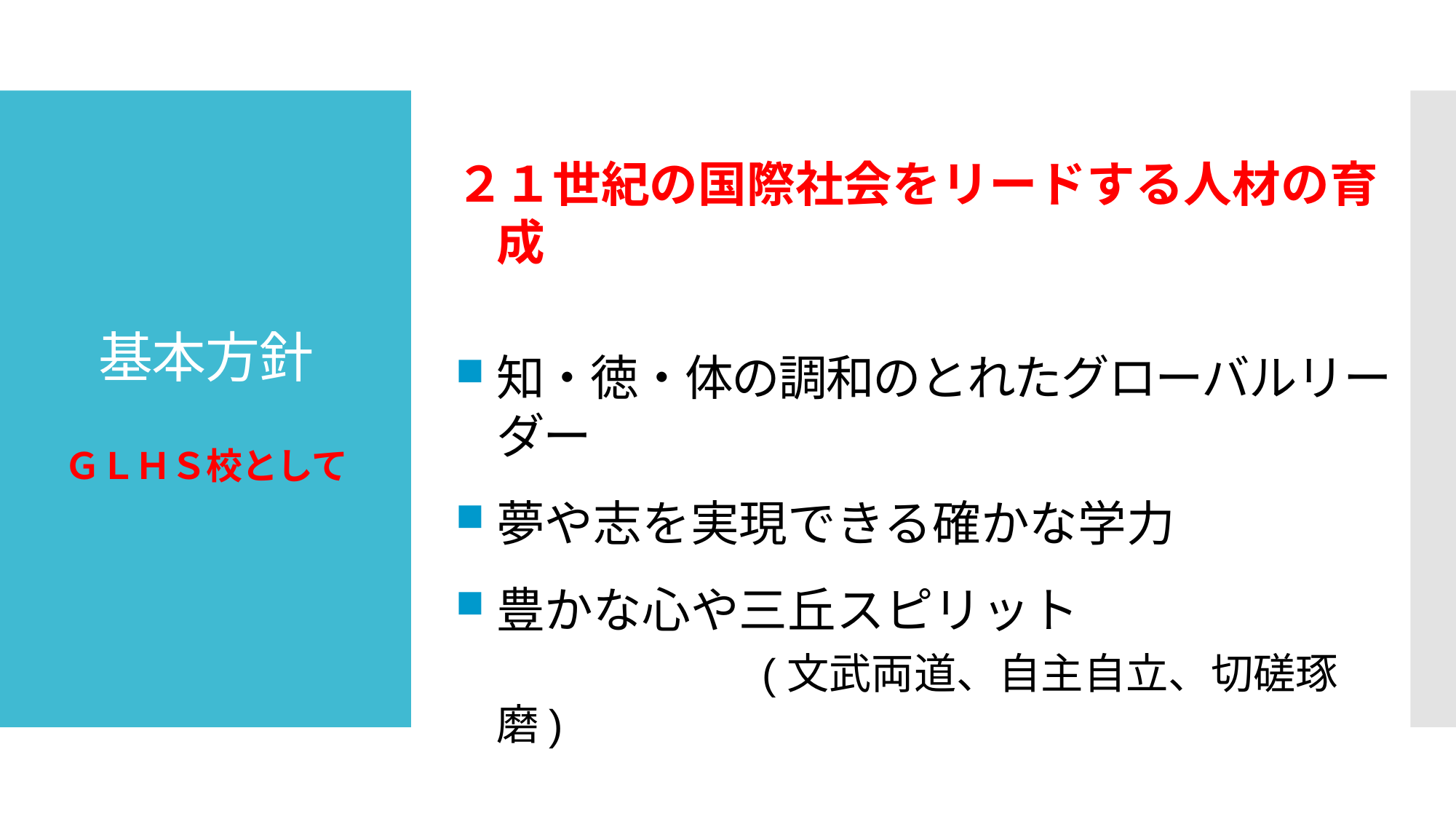

# 基本方針 ＧＬＨＳ校として
２１世紀の国際社会をリードする人材の育成

知・徳・体の調和のとれたグローバルリーダー

夢や志を実現できる確かな学力

豊かな心や三丘スピリット
　　　　　　　(文武両道、自主自立、切磋琢磨)